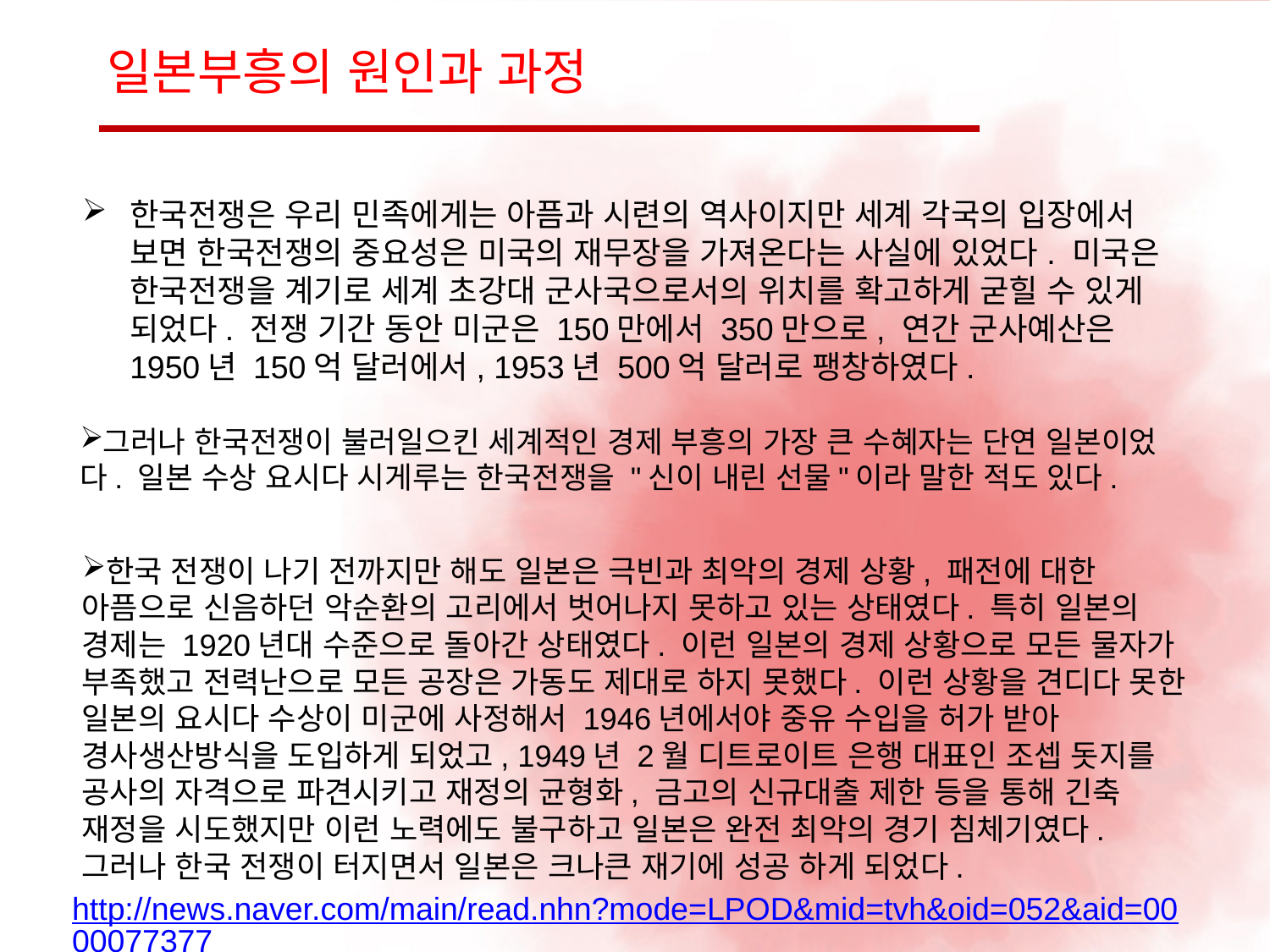

# 일본부흥의 원인과 과정
한국전쟁은 우리 민족에게는 아픔과 시련의 역사이지만 세계 각국의 입장에서 보면 한국전쟁의 중요성은 미국의 재무장을 가져온다는 사실에 있었다. 미국은 한국전쟁을 계기로 세계 초강대 군사국으로서의 위치를 확고하게 굳힐 수 있게 되었다. 전쟁 기간 동안 미군은 150만에서 350만으로, 연간 군사예산은 1950년 150억 달러에서, 1953년 500억 달러로 팽창하였다.

그러나 한국전쟁이 불러일으킨 세계적인 경제 부흥의 가장 큰 수혜자는 단연 일본이었다. 일본 수상 요시다 시게루는 한국전쟁을 "신이 내린 선물"이라 말한 적도 있다.

한국 전쟁이 나기 전까지만 해도 일본은 극빈과 최악의 경제 상황, 패전에 대한 아픔으로 신음하던 악순환의 고리에서 벗어나지 못하고 있는 상태였다. 특히 일본의 경제는 1920년대 수준으로 돌아간 상태였다. 이런 일본의 경제 상황으로 모든 물자가 부족했고 전력난으로 모든 공장은 가동도 제대로 하지 못했다. 이런 상황을 견디다 못한 일본의 요시다 수상이 미군에 사정해서 1946년에서야 중유 수입을 허가 받아 경사생산방식을 도입하게 되었고, 1949년 2월 디트로이트 은행 대표인 조셉 돗지를 공사의 자격으로 파견시키고 재정의 균형화, 금고의 신규대출 제한 등을 통해 긴축 재정을 시도했지만 이런 노력에도 불구하고 일본은 완전 최악의 경기 침체기였다. 그러나 한국 전쟁이 터지면서 일본은 크나큰 재기에 성공 하게 되었다.

http://news.naver.com/main/read.nhn?mode=LPOD&mid=tvh&oid=052&aid=0000077377